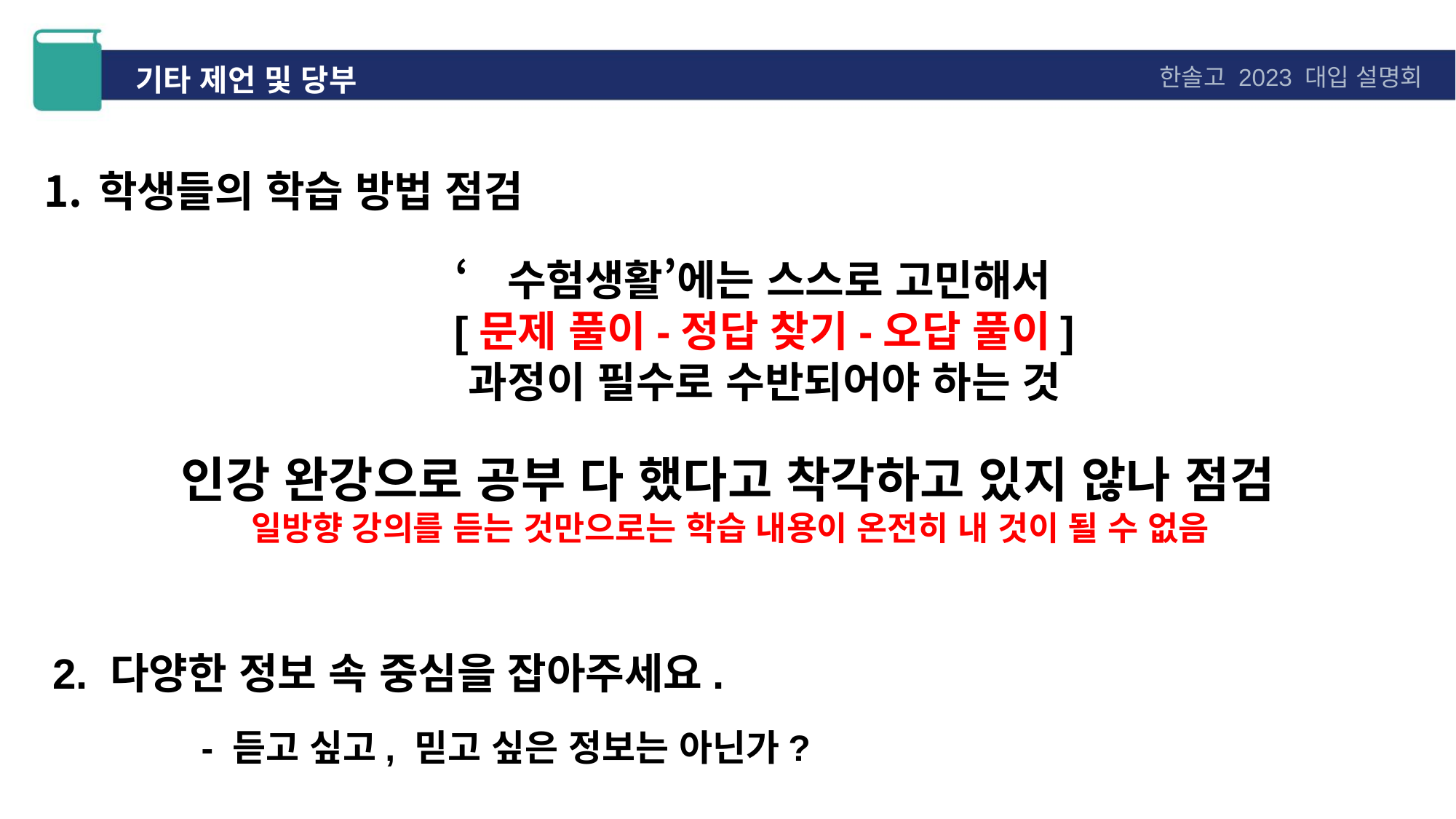

기타 제언 및 당부
한솔고 2023 대입 설명회
학생들의 학습 방법 점검
‘수험생활’에는 스스로 고민해서
[문제 풀이-정답 찾기-오답 풀이]
과정이 필수로 수반되어야 하는 것
인강 완강으로 공부 다 했다고 착각하고 있지 않나 점검
일방향 강의를 듣는 것만으로는 학습 내용이 온전히 내 것이 될 수 없음
2. 다양한 정보 속 중심을 잡아주세요.
- 듣고 싶고, 믿고 싶은 정보는 아닌가?